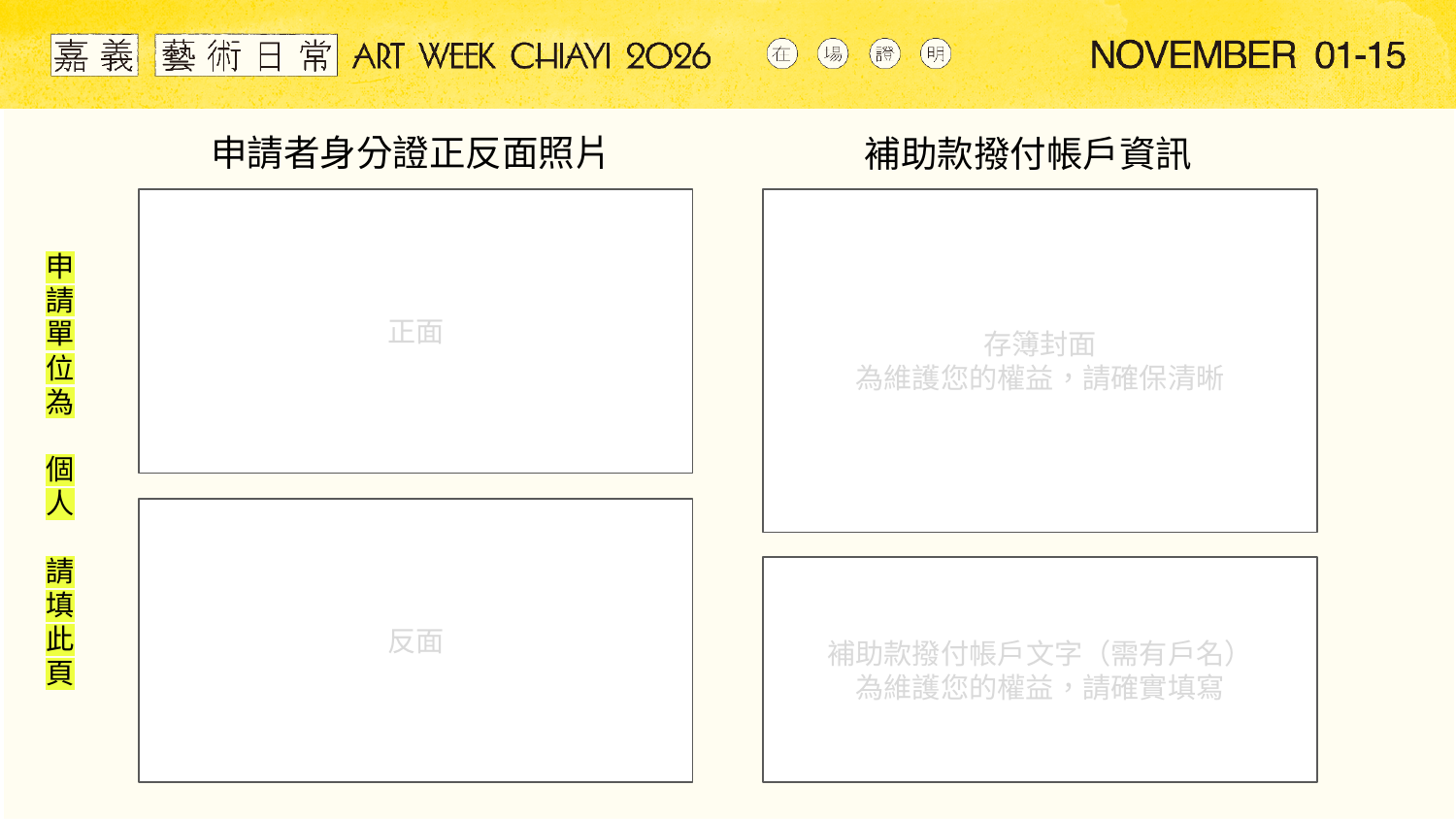

申請者身分證正反面照片
補助款撥付帳戶資訊
存簿封面
為維護您的權益，請確保清晰
正面
申
請
單
位
為

個
人

請
填
此
頁
反面
補助款撥付帳戶文字（需有戶名）
為維護您的權益，請確實填寫